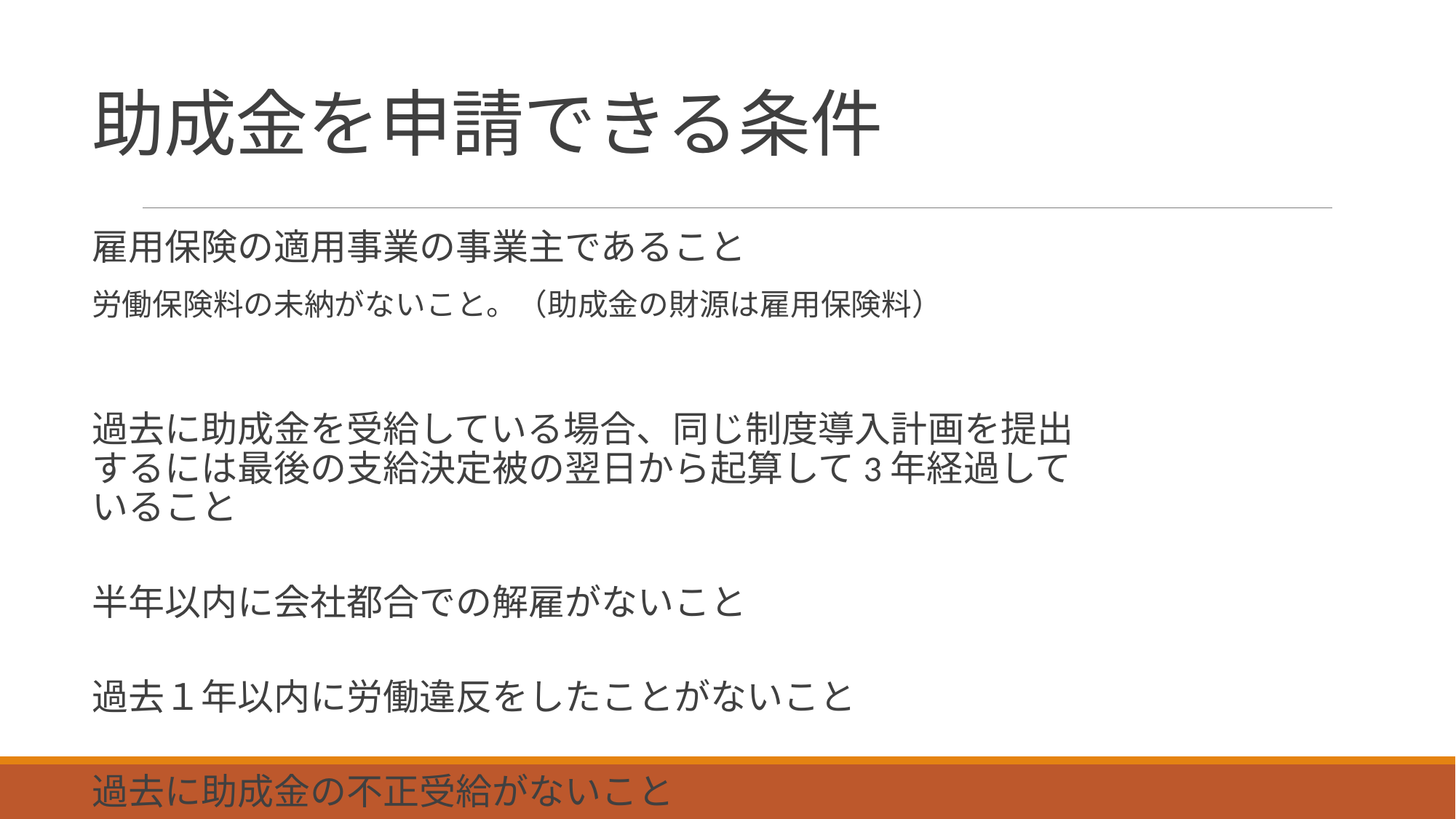

# 助成金を申請できる条件

雇用保険の適用事業の事業主であること
労働保険料の未納がないこと。（助成金の財源は雇用保険料）

過去に助成金を受給している場合、同じ制度導入計画を提出するには最後の支給決定被の翌日から起算して3年経過していること

半年以内に会社都合での解雇がないこと

過去１年以内に労働違反をしたことがないこと

過去に助成金の不正受給がないこと